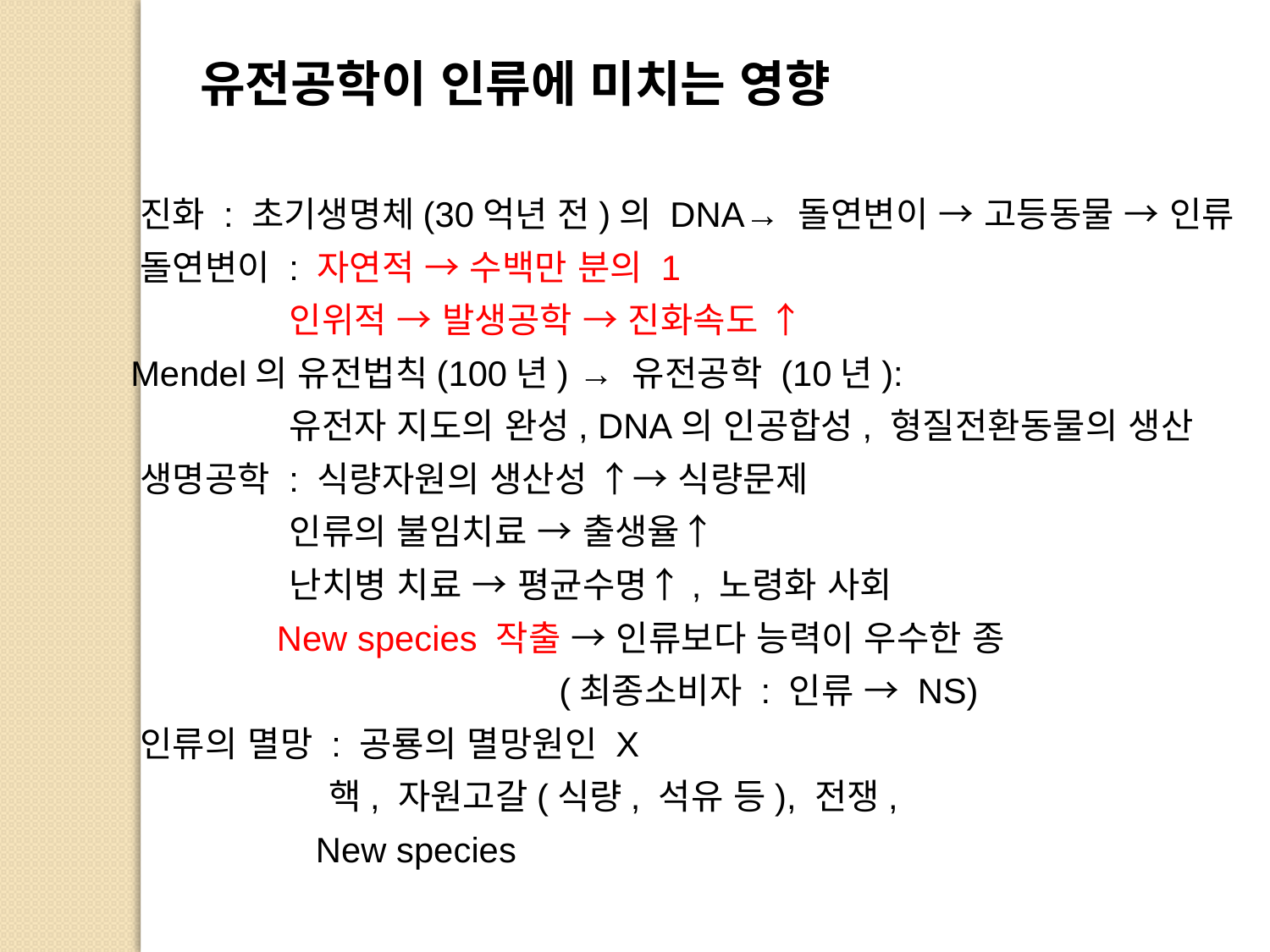

유전공학이 인류에 미치는 영향

    진화 : 초기생명체(30억년 전)의 DNA→ 돌연변이 → 고등동물 → 인류
    돌연변이 : 자연적 → 수백만 분의 1
                   인위적 → 발생공학 → 진화속도 ↑
    Mendel의 유전법칙(100년) → 유전공학 (10년):
                   유전자 지도의 완성, DNA의 인공합성, 형질전환동물의 생산
    생명공학 : 식량자원의 생산성 ↑→ 식량문제
                   인류의 불임치료 → 출생율↑
                   난치병 치료 → 평균수명↑, 노령화 사회
                   New species 작출 → 인류보다 능력이 우수한 종
                                                (최종소비자 : 인류 → NS)
    인류의 멸망 : 공룡의 멸망원인 X
                       핵, 자원고갈(식량, 석유 등), 전쟁,
                       New species